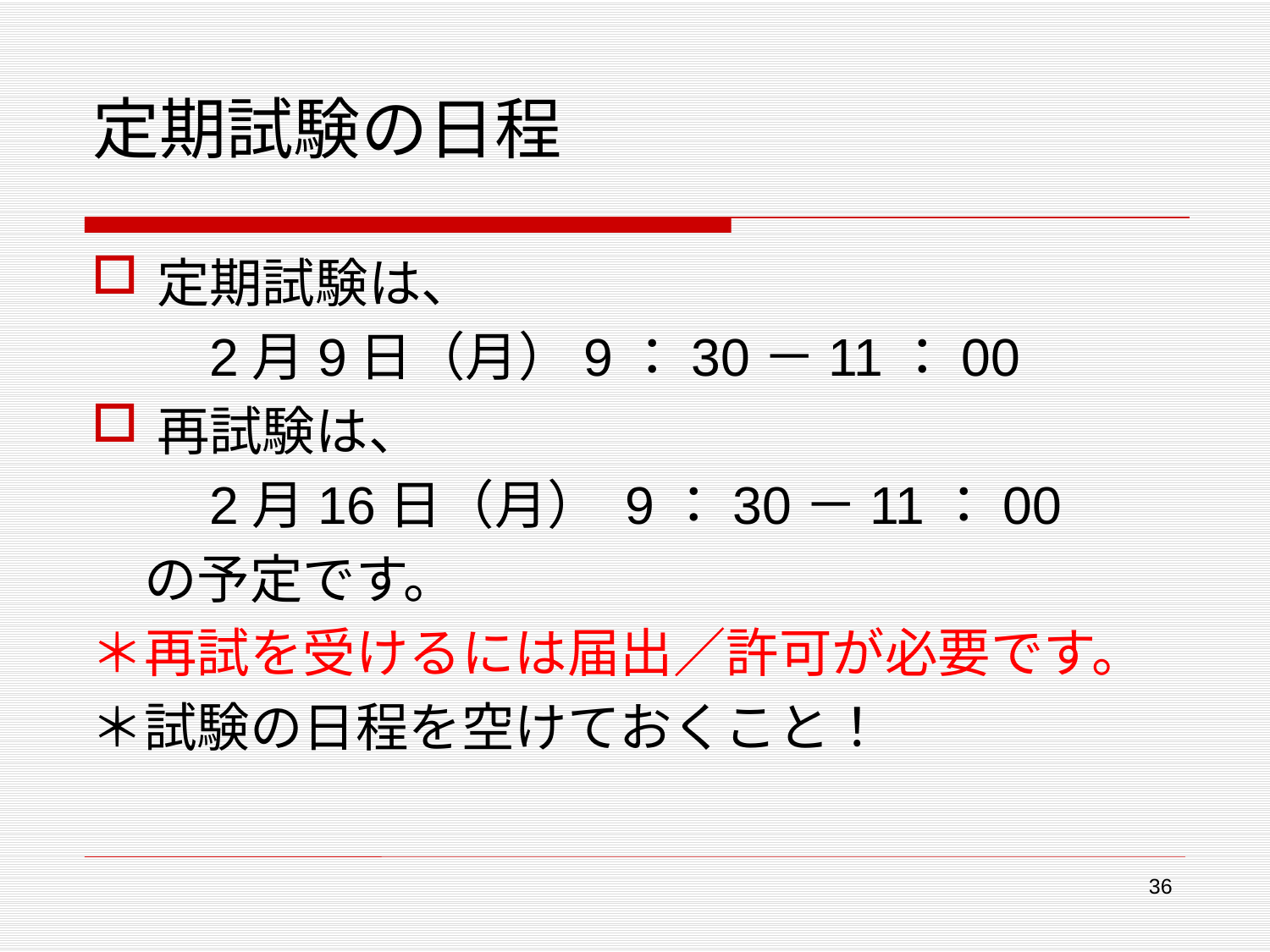

# 定期試験の日程
定期試験は、
　　2月9日（月）9：30－11：00
再試験は、
　　2月16日（月） 9：30－11：00
　の予定です。
＊再試を受けるには届出／許可が必要です。
＊試験の日程を空けておくこと！

36